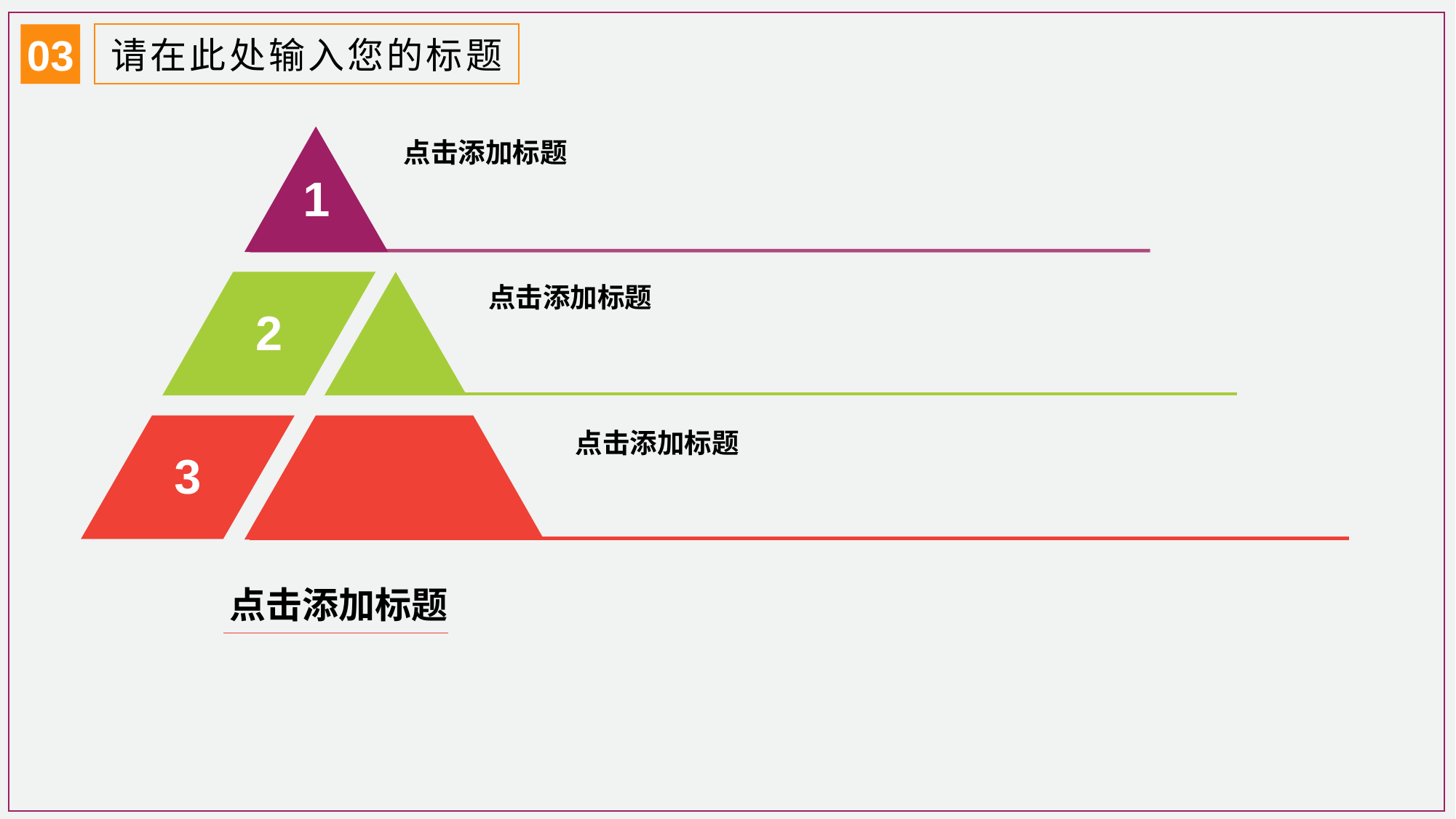

03
请在此处输入您的标题
1
点击添加标题
2

点击添加标题
3

点击添加标题
点击添加标题